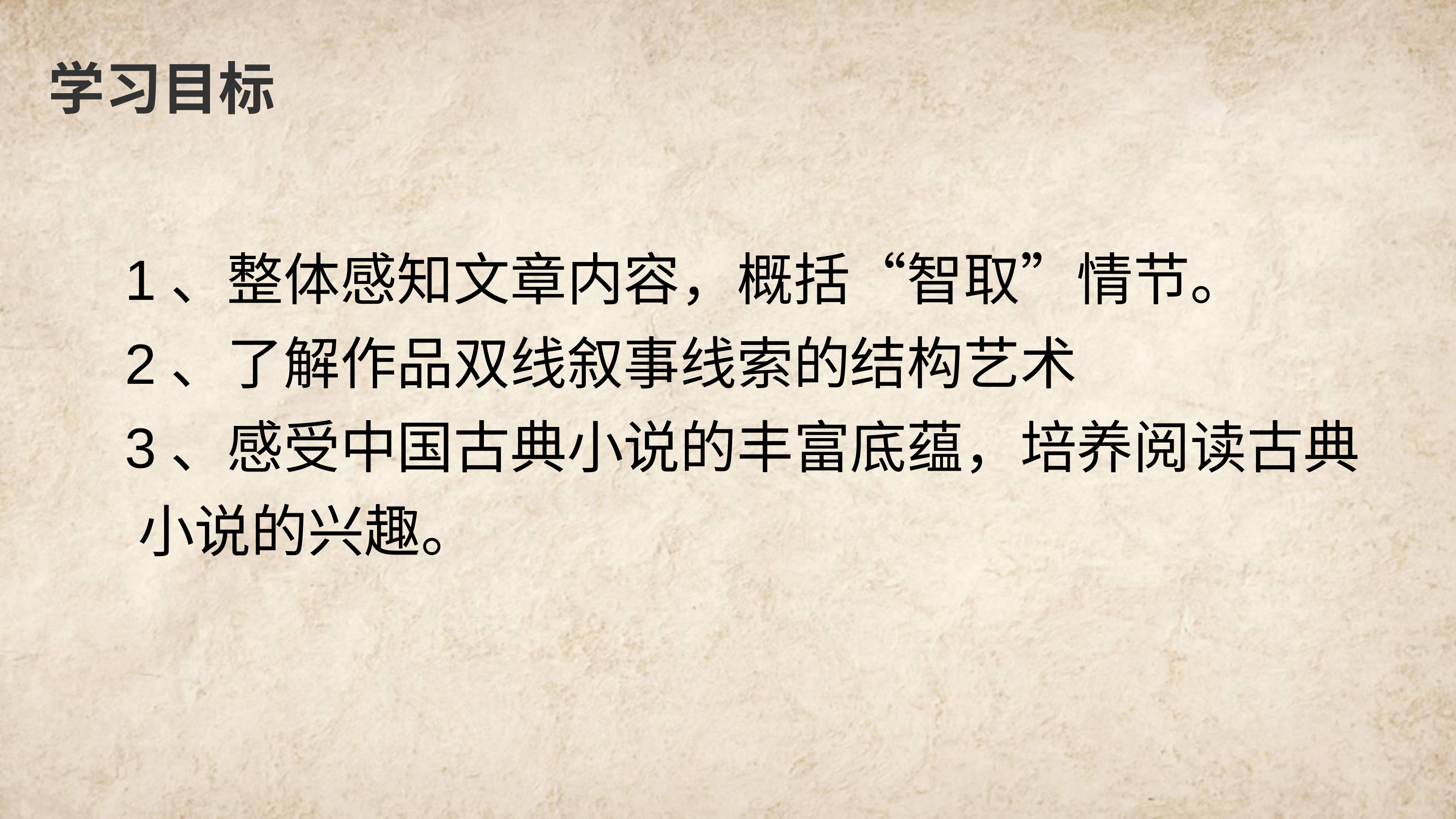

学习目标
1、整体感知文章内容，概括“智取”情节。
2、了解作品双线叙事线索的结构艺术
3、感受中国古典小说的丰富底蕴，培养阅读古典    小说的兴趣。